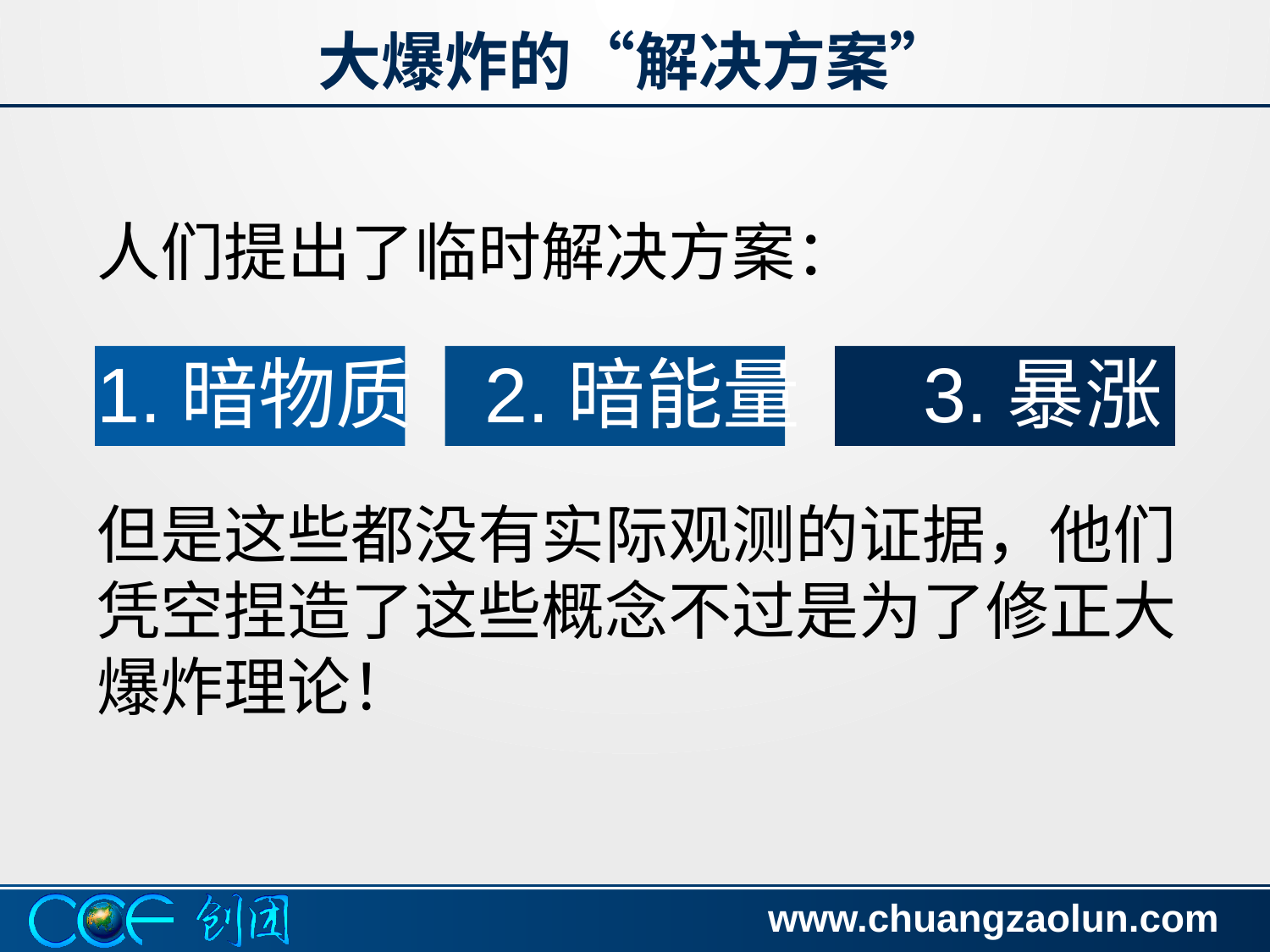

# 大爆炸的“解决方案”
人们提出了临时解决方案：

1.暗物质   2.暗能量      3.暴涨

但是这些都没有实际观测的证据，他们凭空捏造了这些概念不过是为了修正大爆炸理论！